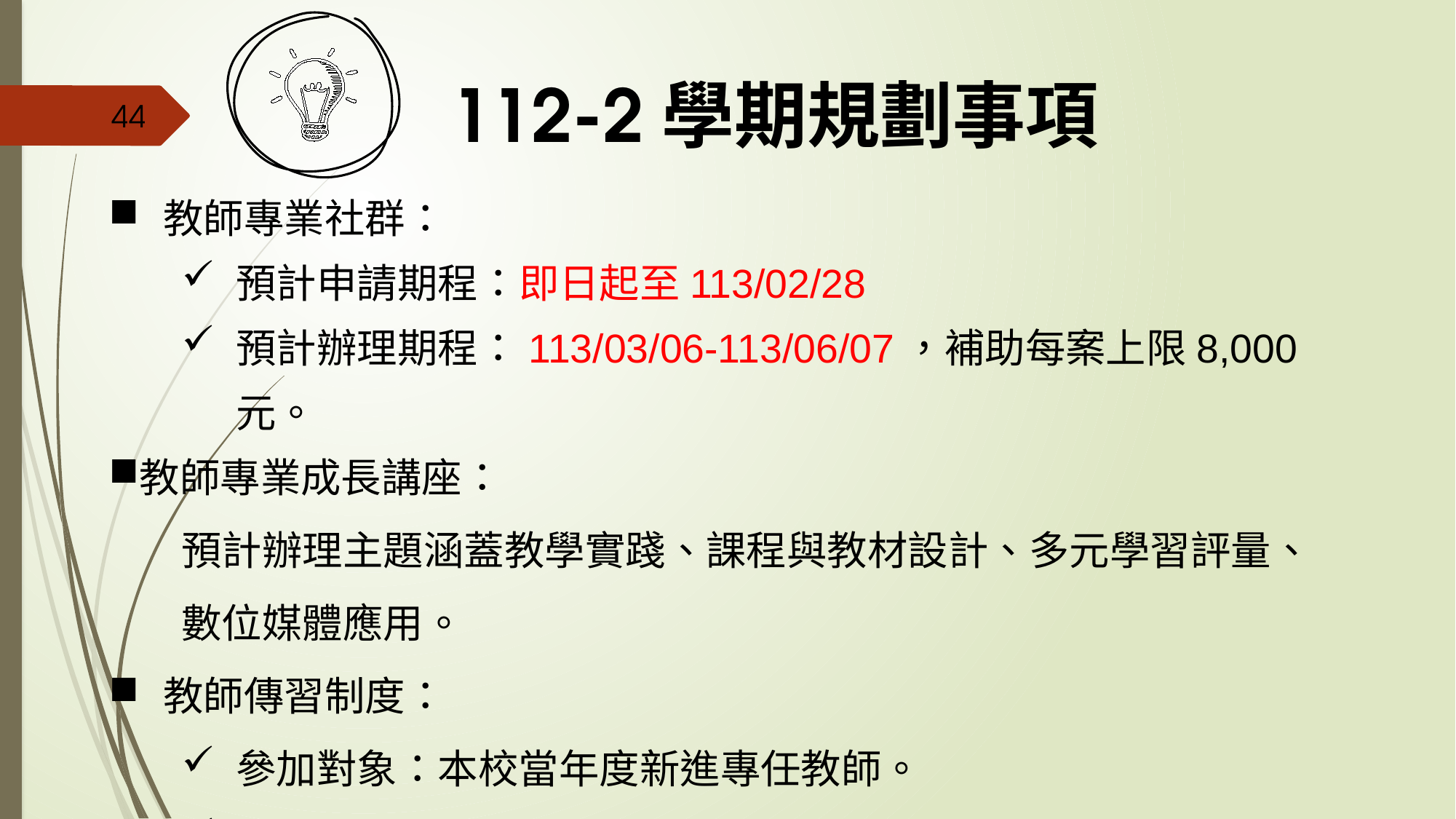

# 112-2學期規劃事項
44
教師專業社群：
預計申請期程：即日起至113/02/28
預計辦理期程：113/03/06-113/06/07，補助每案上限8,000元。
教師專業成長講座：
預計辦理主題涵蓋教學實踐、課程與教材設計、多元學習評量、數位媒體應用。
教師傳習制度：
參加對象：本校當年度新進專任教師。
每案須執行一學期，補助上限2,000元。